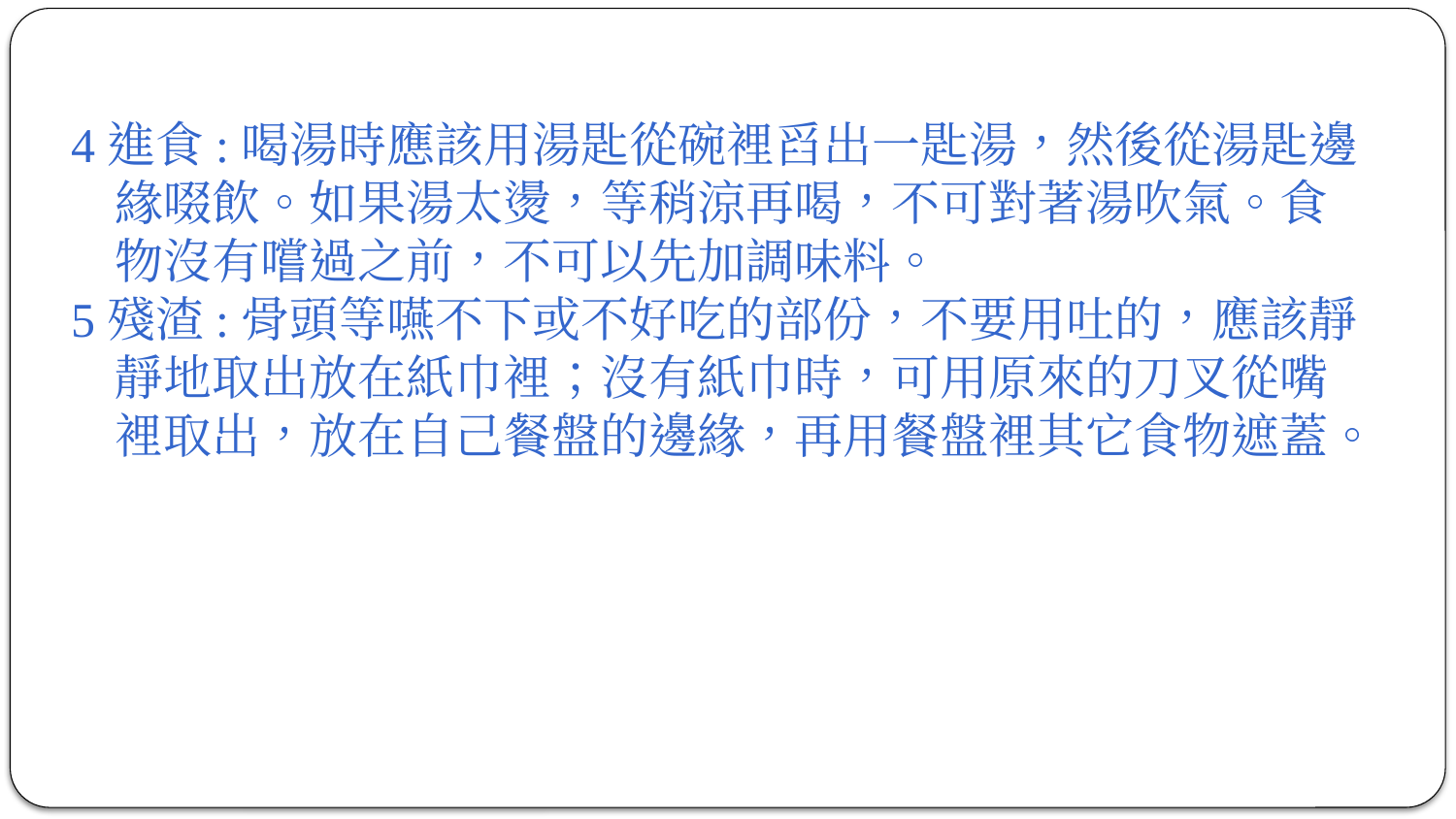

4進食:喝湯時應該用湯匙從碗裡舀出一匙湯，然後從湯匙邊緣啜飲。如果湯太燙，等稍涼再喝，不可對著湯吹氣。食物沒有嚐過之前，不可以先加調味料。
5殘渣:骨頭等嚥不下或不好吃的部份，不要用吐的，應該靜靜地取出放在紙巾裡；沒有紙巾時，可用原來的刀叉從嘴裡取出，放在自己餐盤的邊緣，再用餐盤裡其它食物遮蓋。